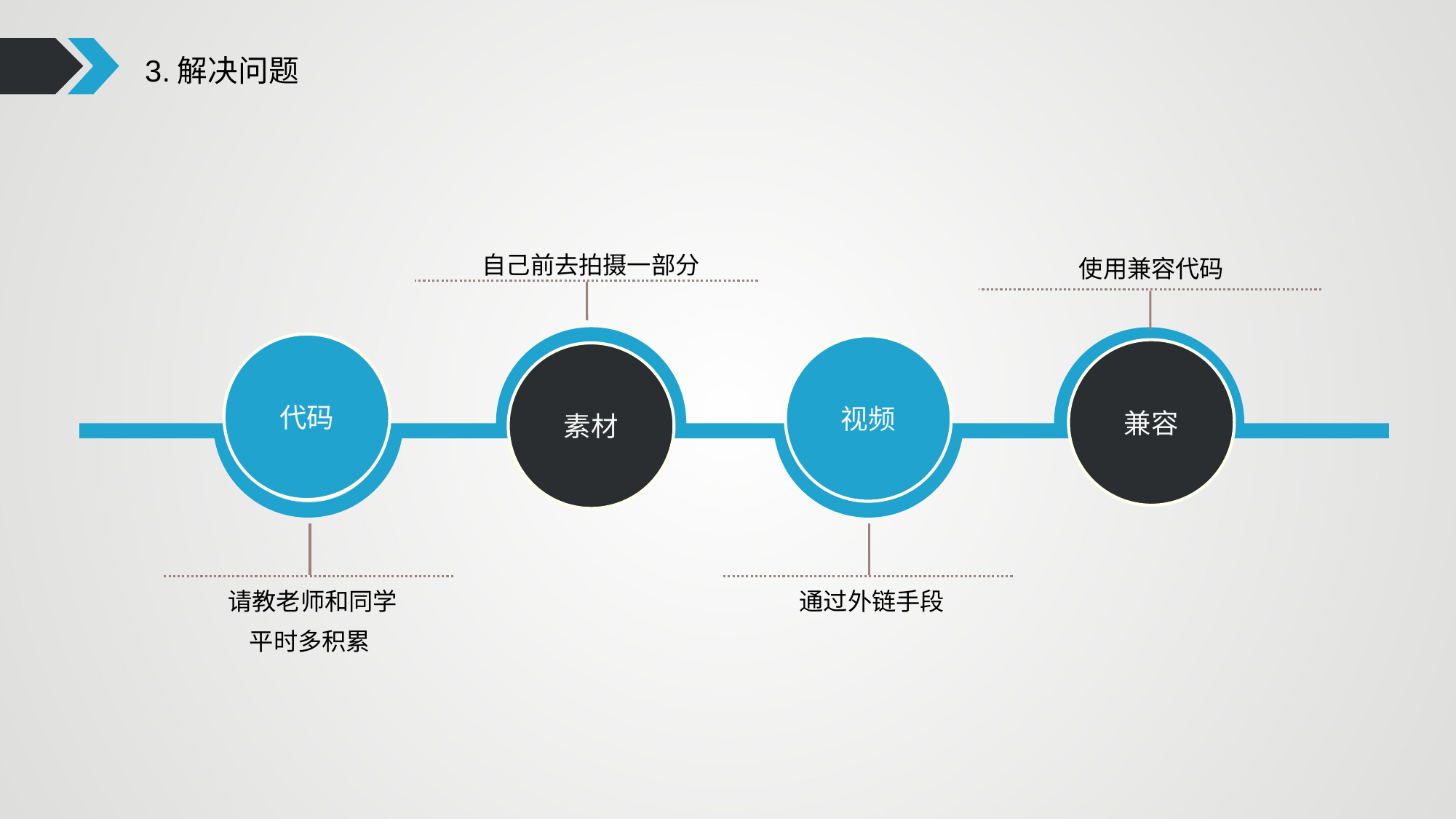

3.解决问题
自己前去拍摄一部分

使用兼容代码

代码
视频
兼容
素材

请教老师和同学

通过外链手段

平时多积累